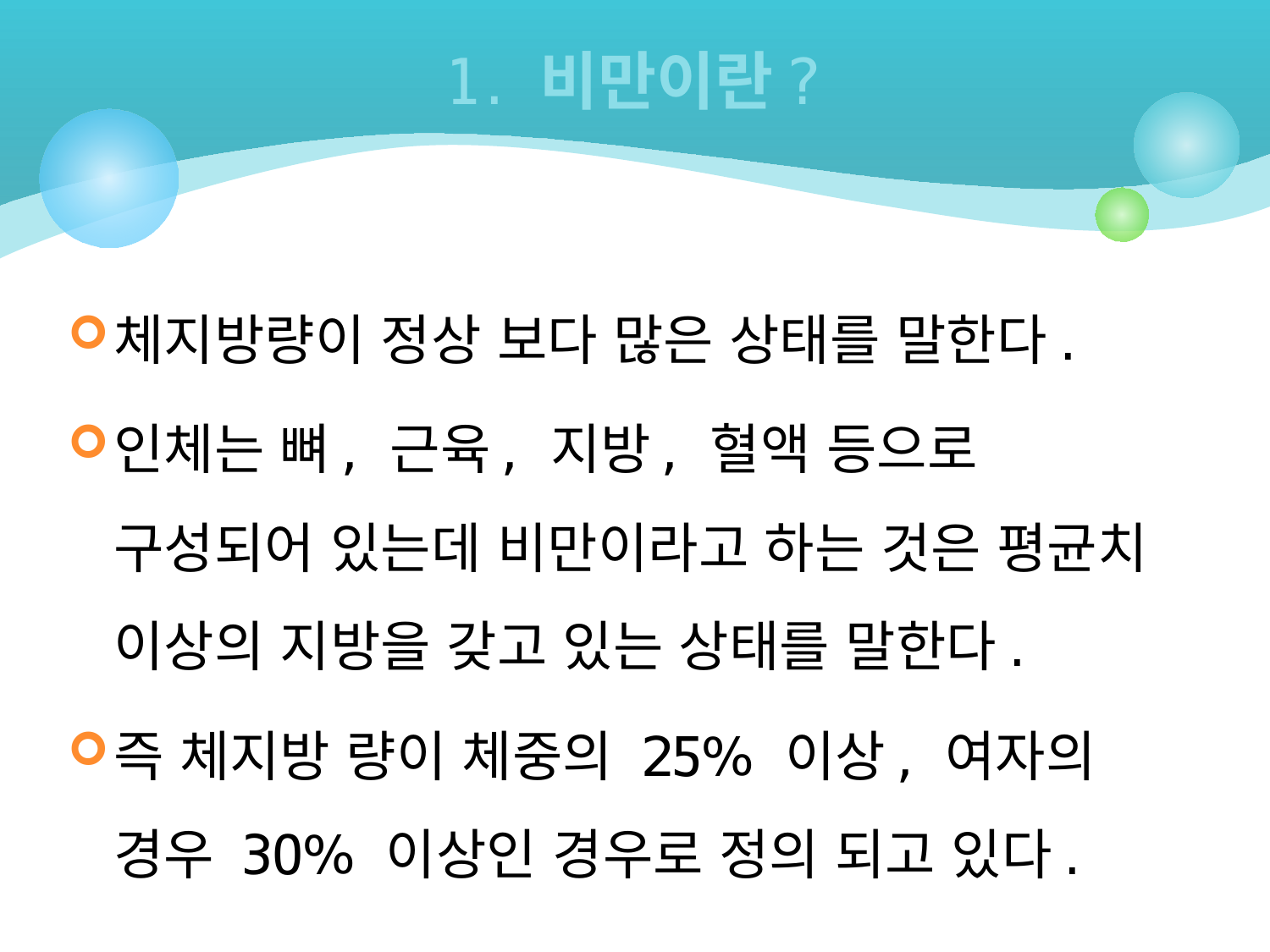

# 1. 비만이란?
체지방량이 정상 보다 많은 상태를 말한다.
인체는 뼈, 근육, 지방, 혈액 등으로 구성되어 있는데 비만이라고 하는 것은 평균치 이상의 지방을 갖고 있는 상태를 말한다.
즉 체지방 량이 체중의 25% 이상, 여자의 경우 30% 이상인 경우로 정의 되고 있다.